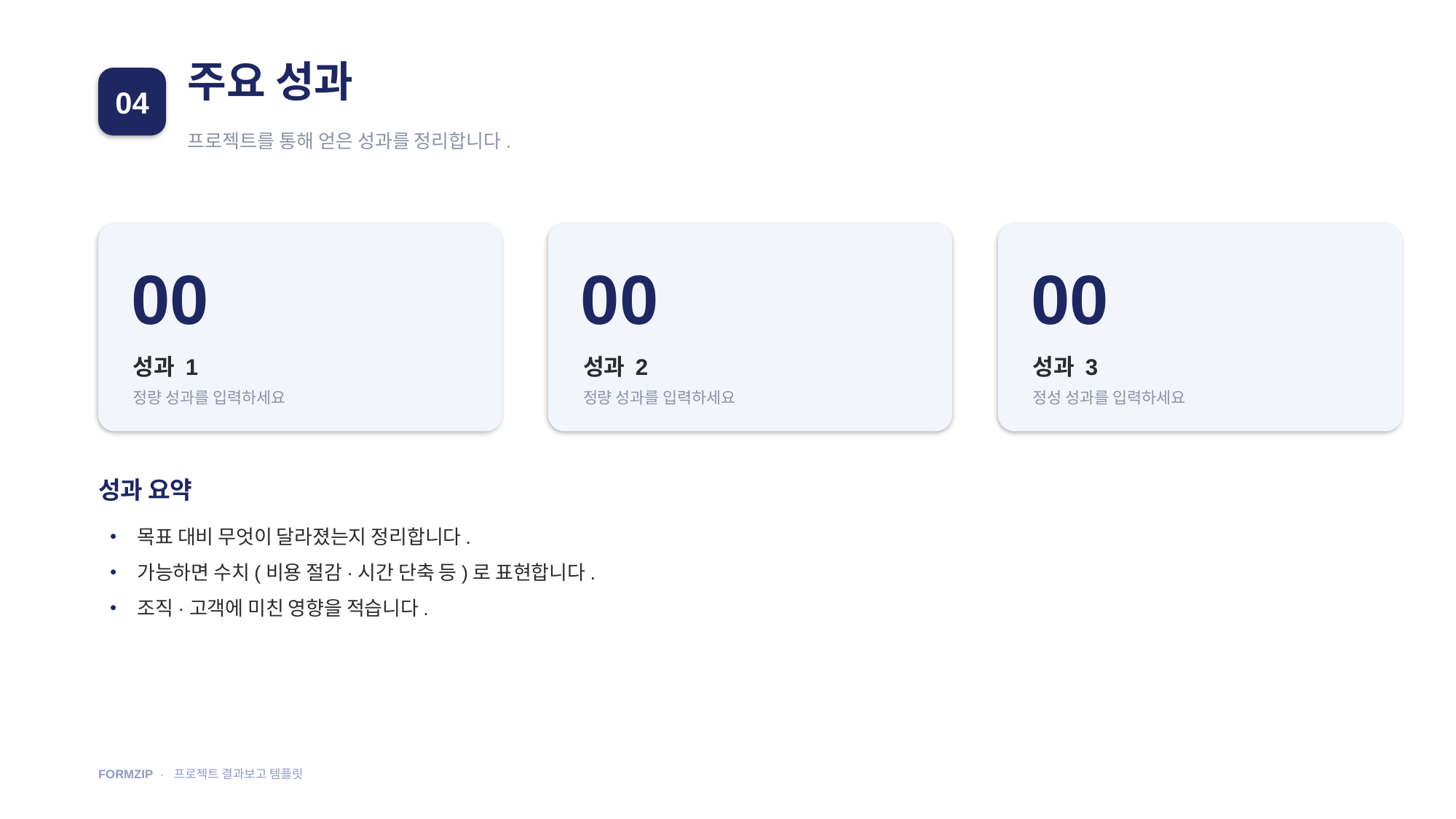

주요 성과
04
프로젝트를 통해 얻은 성과를 정리합니다.

00
00
00
성과 1
성과 2
성과 3
정량 성과를 입력하세요
정량 성과를 입력하세요
정성 성과를 입력하세요
성과 요약
•  목표 대비 무엇이 달라졌는지 정리합니다.
•  가능하면 수치(비용 절감·시간 단축 등)로 표현합니다.
•  조직·고객에 미친 영향을 적습니다.
FORMZIP  ·  프로젝트 결과보고 템플릿